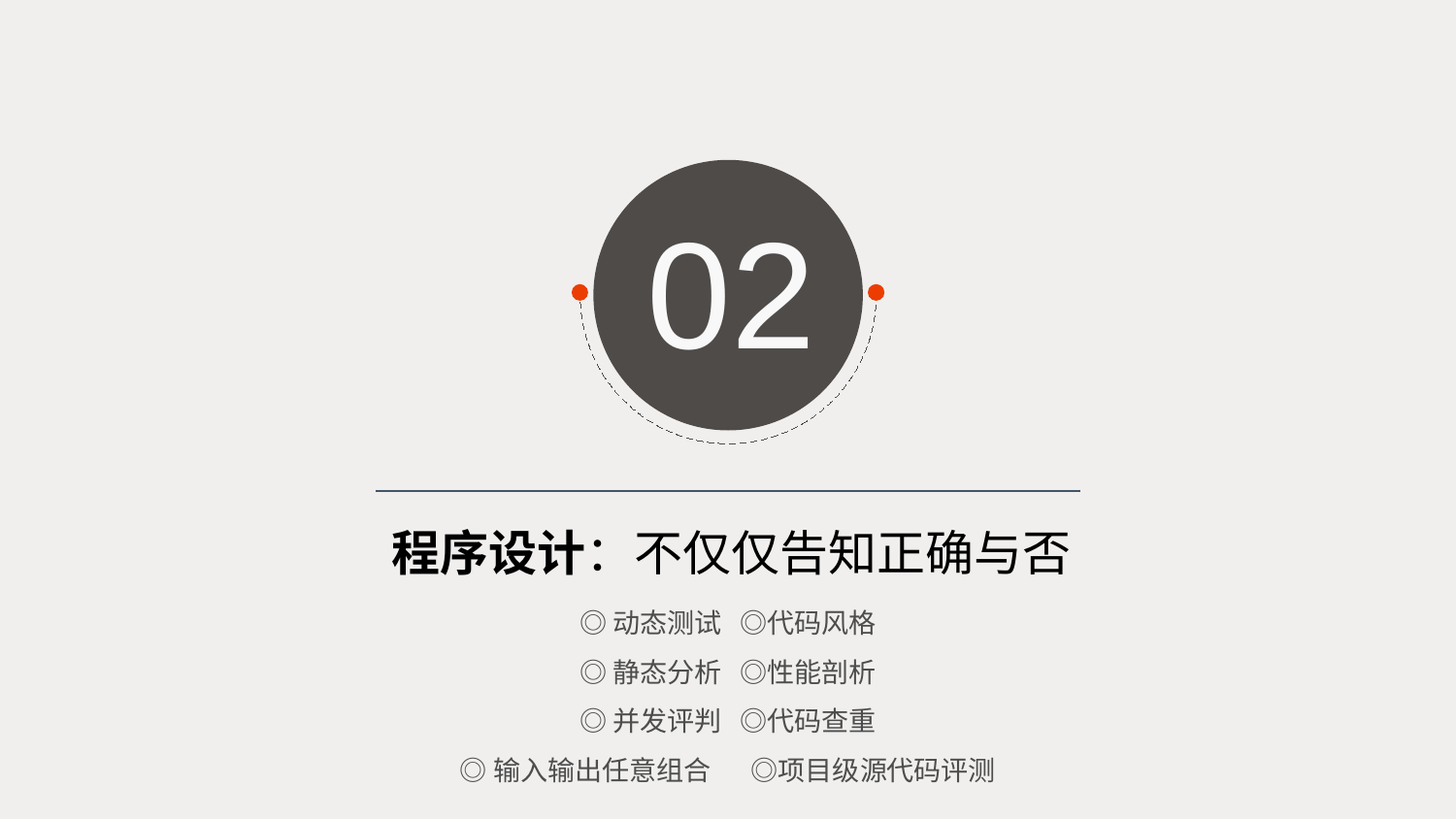

02

程序设计：不仅仅告知正确与否
◎动态测试   ◎代码风格
◎静态分析   ◎性能剖析
◎并发评判   ◎代码查重
◎输入输出任意组合	◎项目级源代码评测